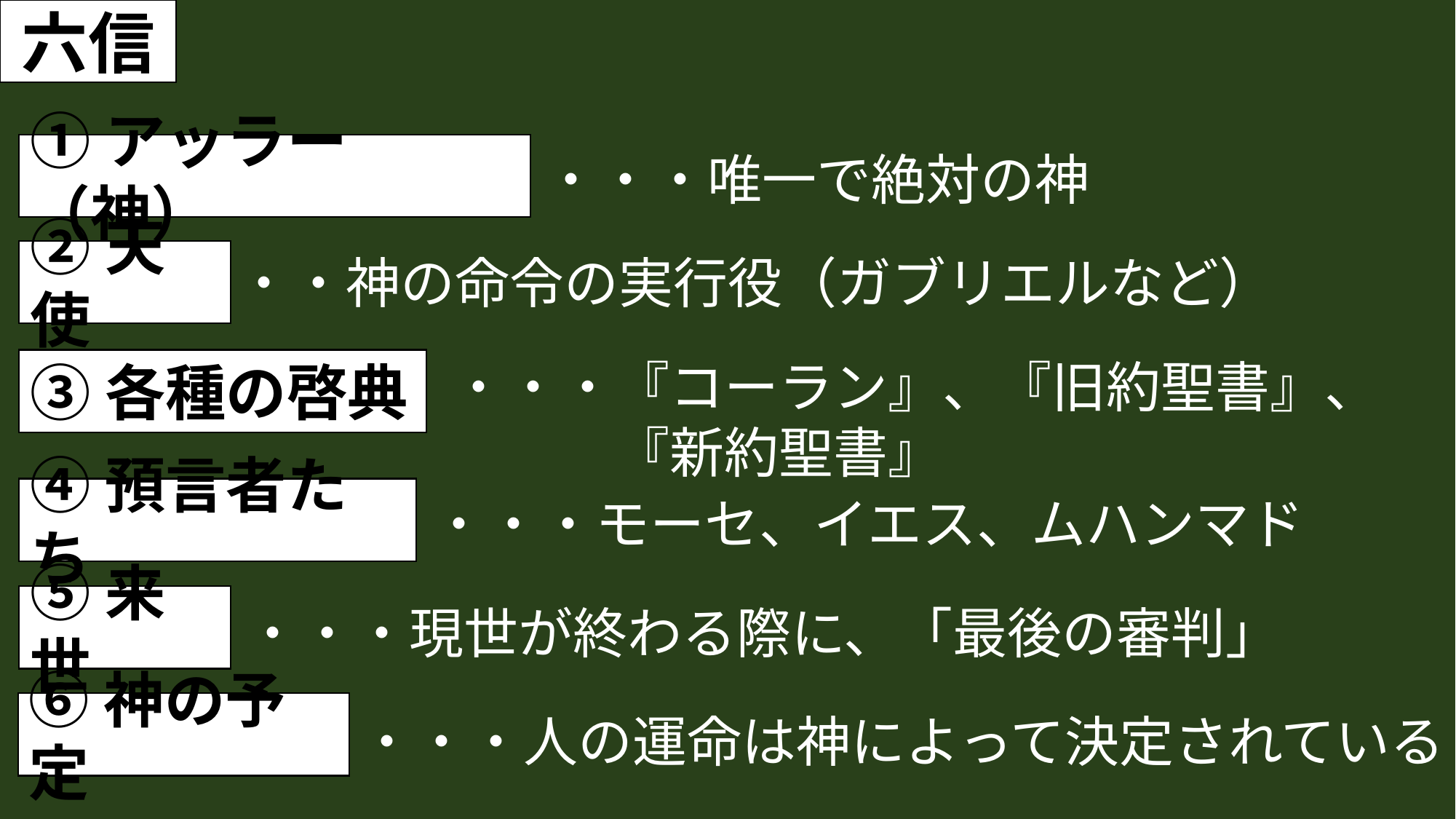

六信
①アッラー（神）
・・・唯一で絶対の神
②天使
・・・神の命令の実行役（ガブリエルなど）
・・・『コーラン』、『旧約聖書』、
　　　『新約聖書』
③各種の啓典
④預言者たち
・・・モーセ、イエス、ムハンマド
⑤来世
・・・現世が終わる際に、「最後の審判」
⑥神の予定
・・・人の運命は神によって決定されている